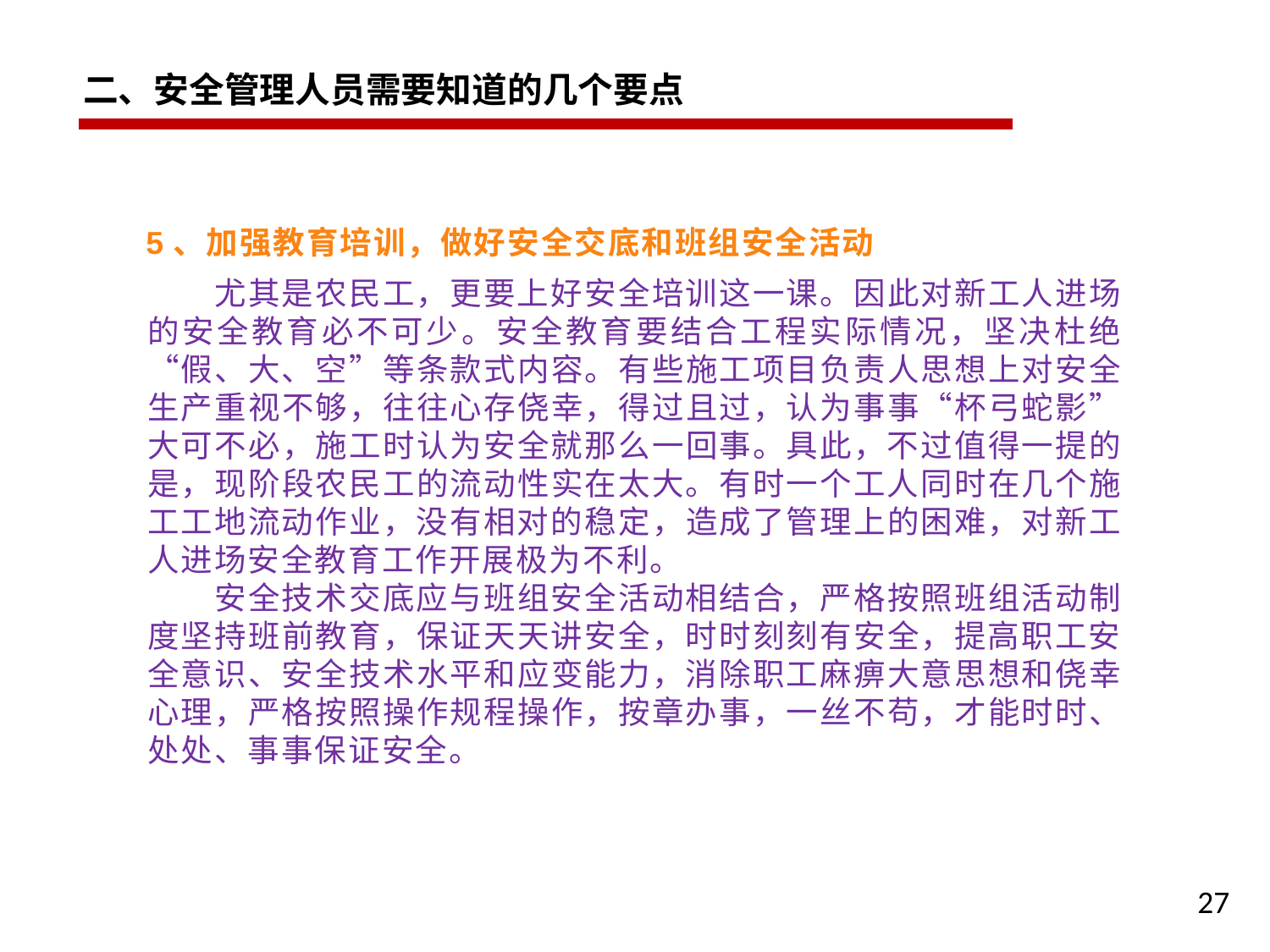

二、安全管理人员需要知道的几个要点
5、加强教育培训，做好安全交底和班组安全活动
尤其是农民工，更要上好安全培训这一课。因此对新工人进场的安全教育必不可少。安全教育要结合工程实际情况，坚决杜绝“假、大、空”等条款式内容。有些施工项目负责人思想上对安全生产重视不够，往往心存侥幸，得过且过，认为事事“杯弓蛇影”大可不必，施工时认为安全就那么一回事。具此，不过值得一提的是，现阶段农民工的流动性实在太大。有时一个工人同时在几个施工工地流动作业，没有相对的稳定，造成了管理上的困难，对新工人进场安全教育工作开展极为不利。
安全技术交底应与班组安全活动相结合，严格按照班组活动制度坚持班前教育，保证天天讲安全，时时刻刻有安全，提高职工安全意识、安全技术水平和应变能力，消除职工麻痹大意思想和侥幸心理，严格按照操作规程操作，按章办事，一丝不苟，才能时时、处处、事事保证安全。